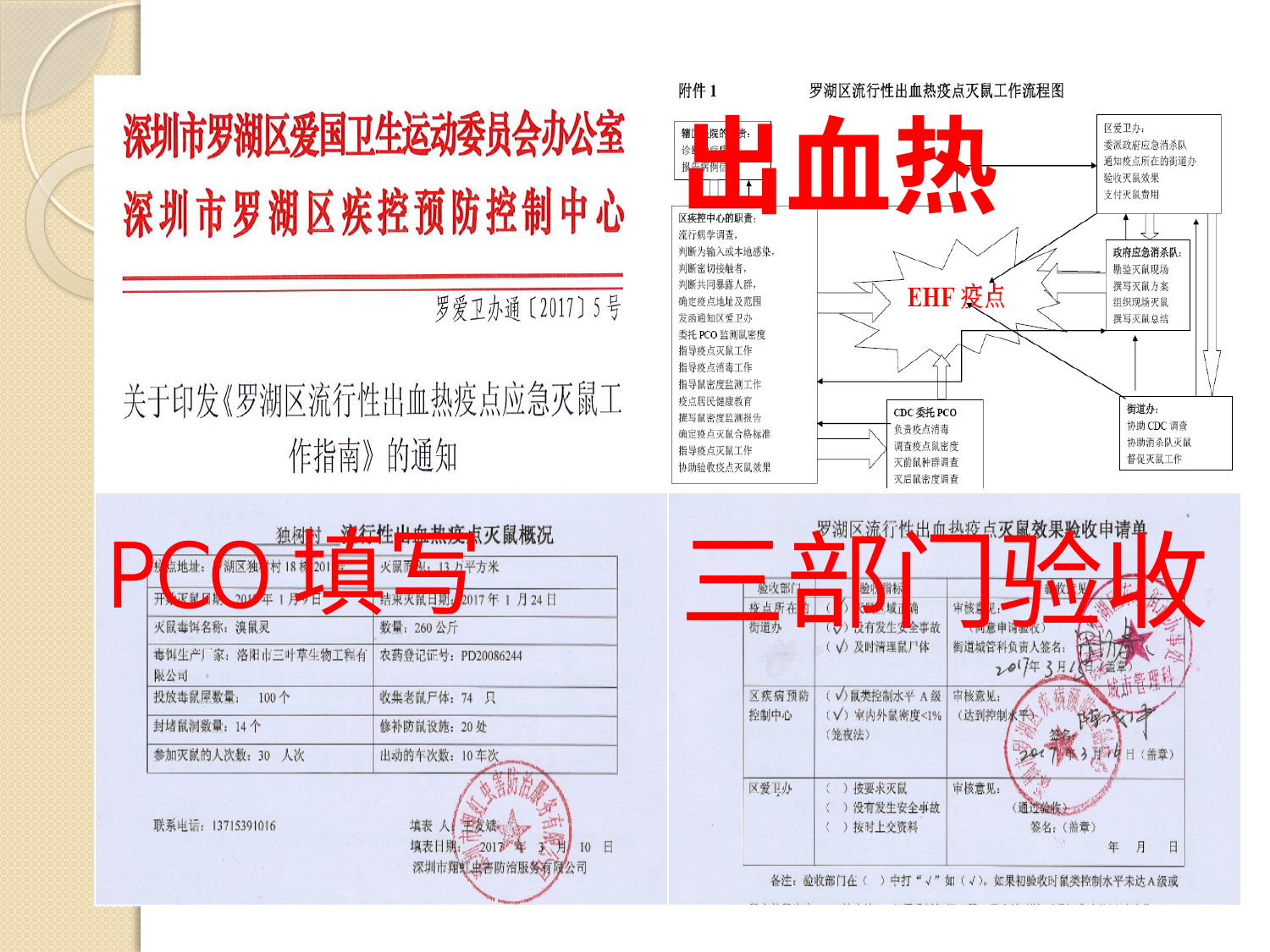

|  | 出血热 |
| --- | --- |
| PCO填写 | 三部门验收 |